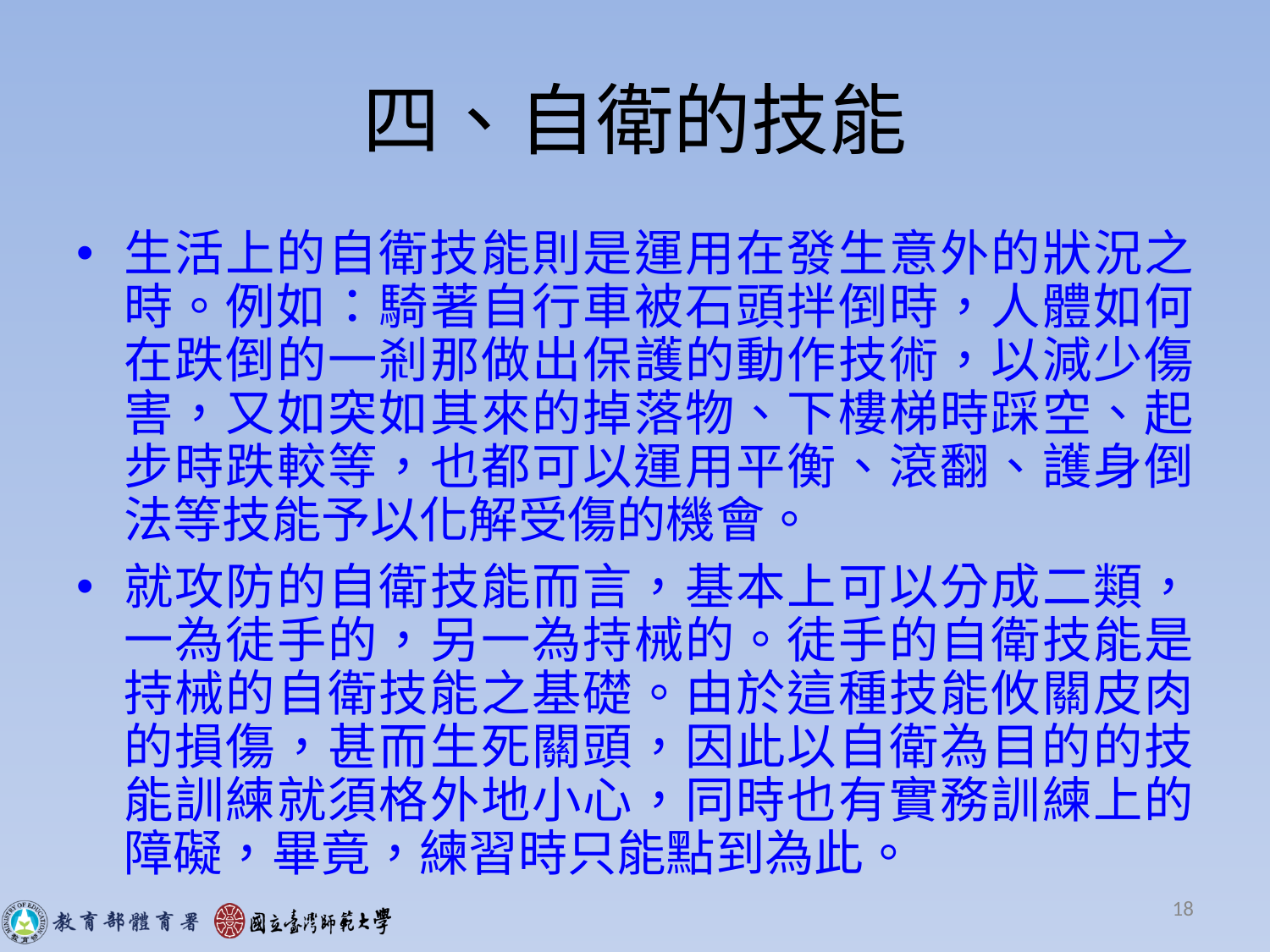

# 四、自衛的技能
生活上的自衛技能則是運用在發生意外的狀況之時。例如：騎著自行車被石頭拌倒時，人體如何在跌倒的一剎那做出保護的動作技術，以減少傷害，又如突如其來的掉落物、下樓梯時踩空、起步時跌較等，也都可以運用平衡、滾翻、護身倒法等技能予以化解受傷的機會。
就攻防的自衛技能而言，基本上可以分成二類，一為徒手的，另一為持械的。徒手的自衛技能是持械的自衛技能之基礎。由於這種技能攸關皮肉的損傷，甚而生死關頭，因此以自衛為目的的技能訓練就須格外地小心，同時也有實務訓練上的障礙，畢竟，練習時只能點到為此。
18